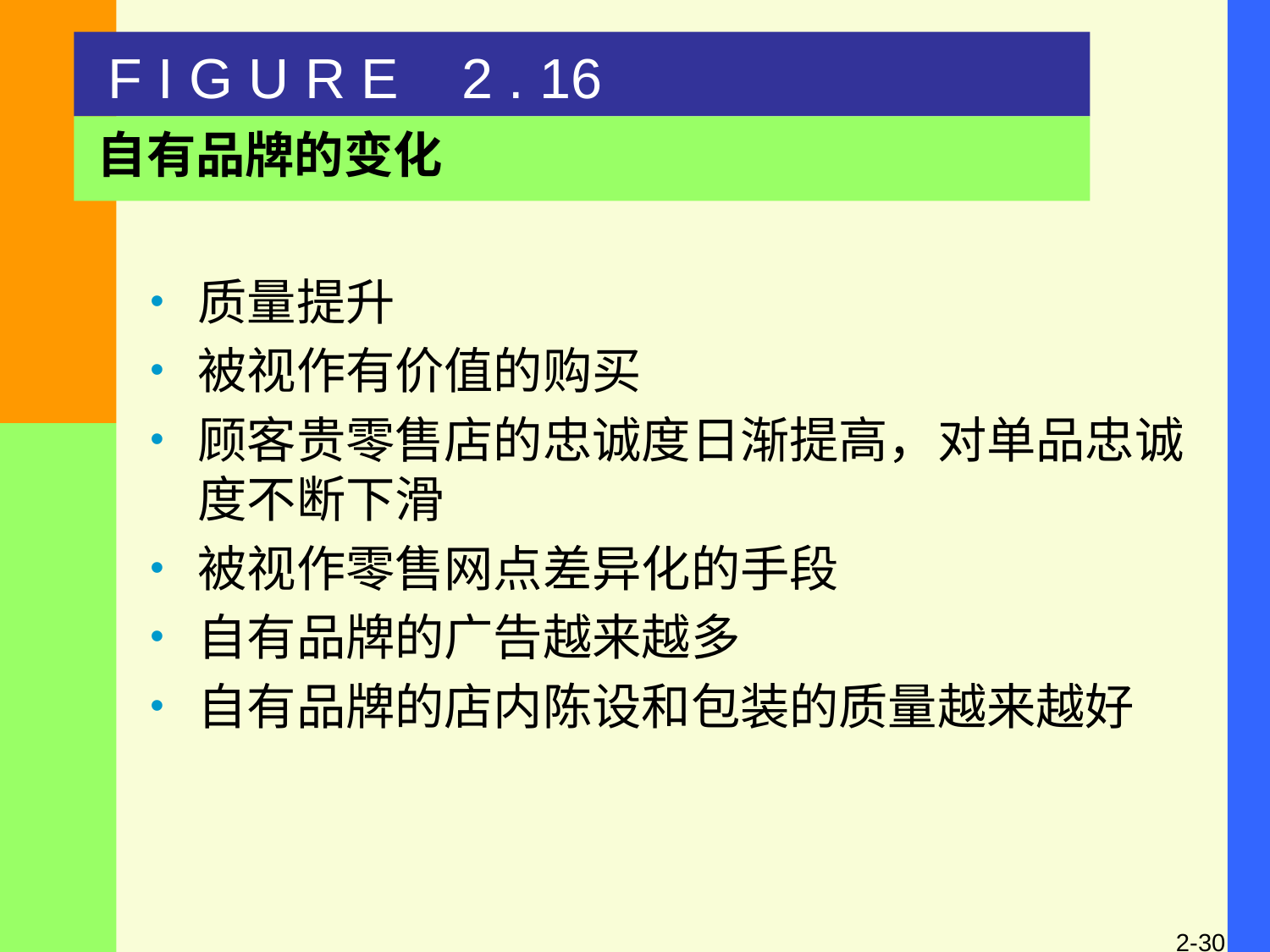

F I G U R E    2 . 16

自有品牌的变化
质量提升
被视作有价值的购买
顾客贵零售店的忠诚度日渐提高，对单品忠诚度不断下滑
被视作零售网点差异化的手段
自有品牌的广告越来越多
自有品牌的店内陈设和包装的质量越来越好

2-30